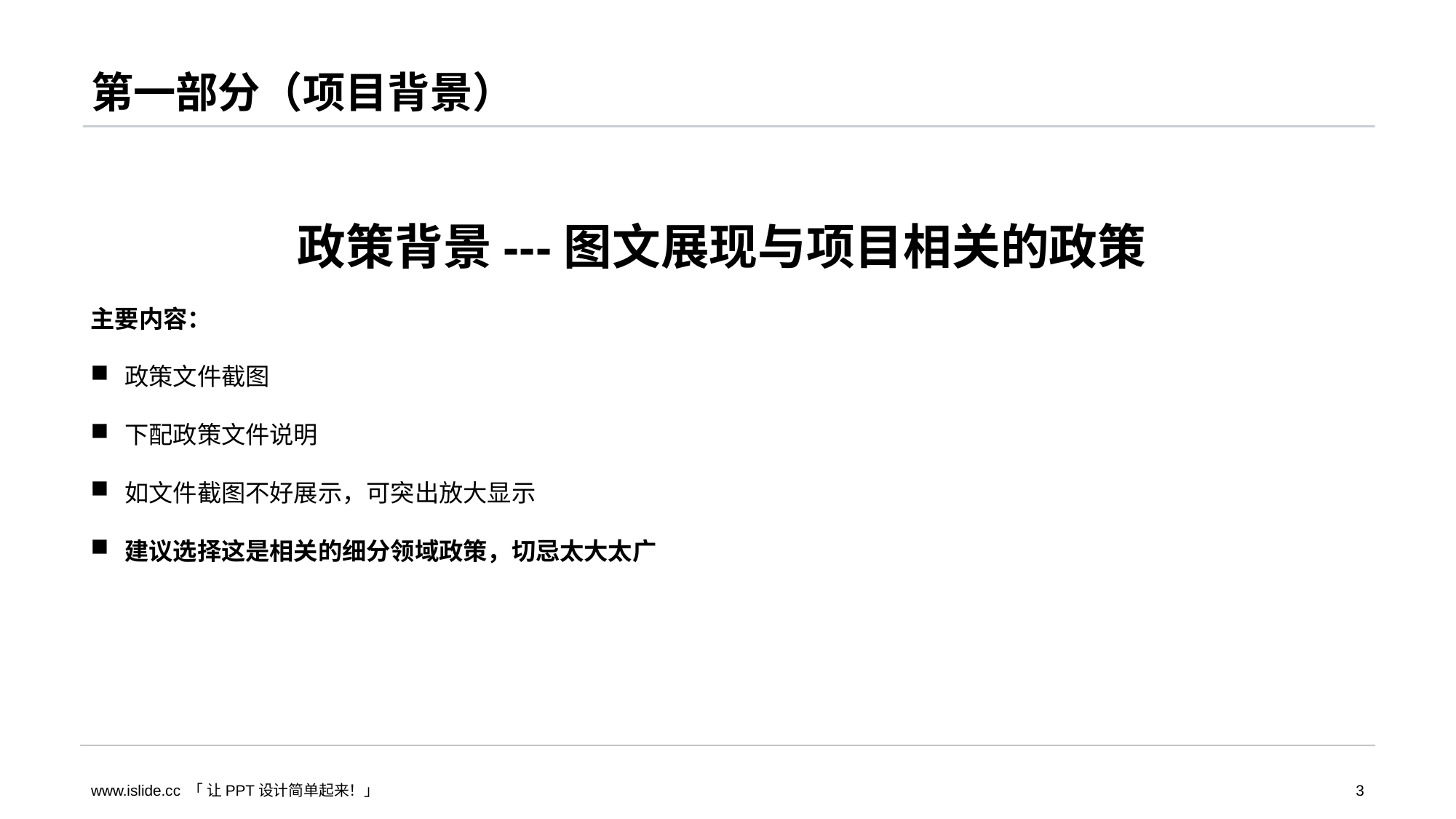

# 第一部分（项目背景）
政策背景---图文展现与项目相关的政策
主要内容：
政策文件截图
下配政策文件说明
如文件截图不好展示，可突出放大显示
建议选择这是相关的细分领域政策，切忌太大太广
www.islide.cc 「 让PPT设计简单起来！」
3